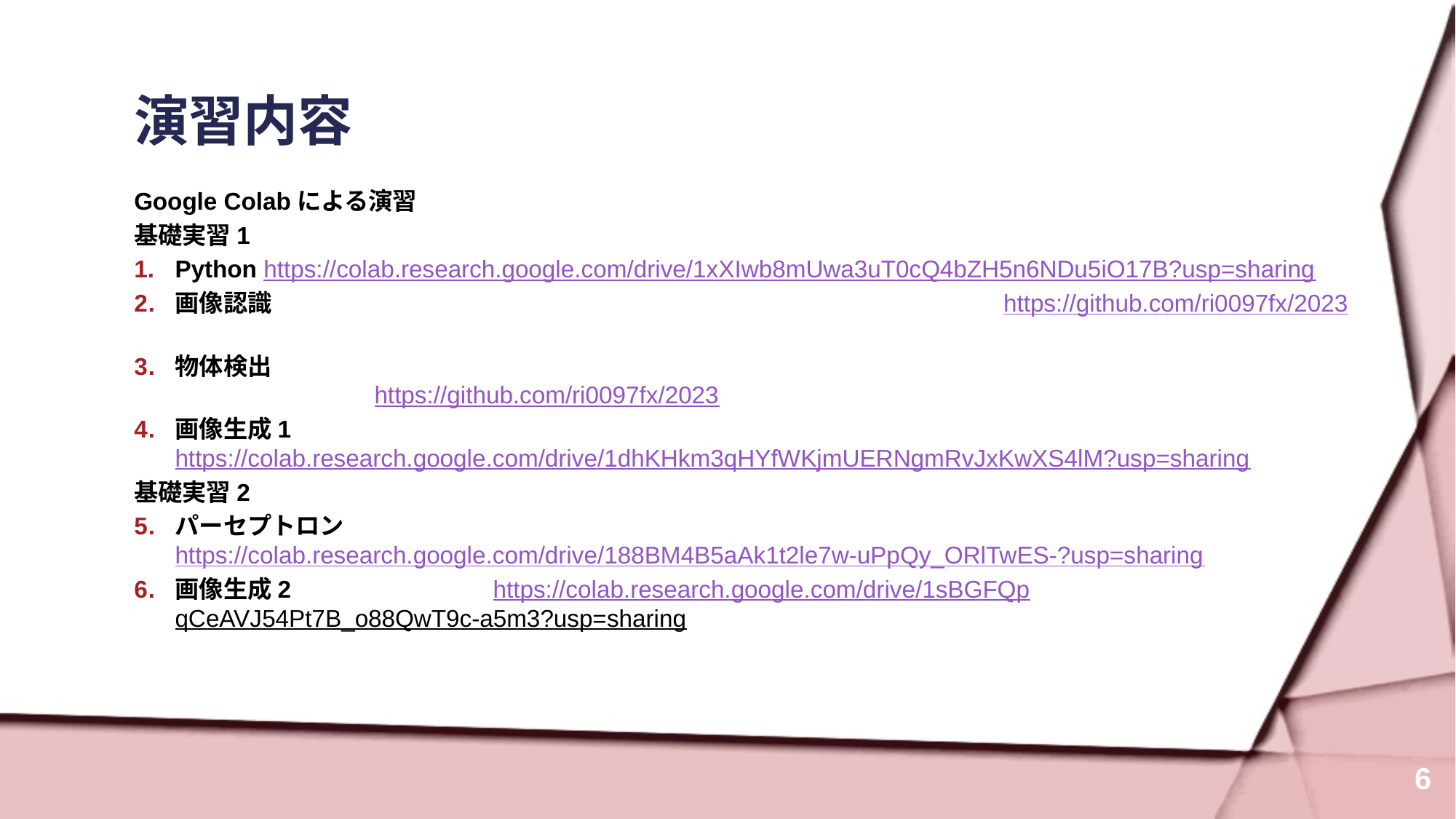

# 演習内容
Google Colabによる演習
基礎実習1
Python https://colab.research.google.com/drive/1xXIwb8mUwa3uT0cQ4bZH5n6NDu5iO17B?usp=sharing
画像認識　　　　　　　　　　　　　　　　　　　　　　　　　　　　　　https://github.com/ri0097fx/2023
物体検出　　　　　　　　　　　　　　　　　　　　　　　　　　　　　　　　　　　　　　　　　　　　　　　　　　　　　https://github.com/ri0097fx/2023
画像生成1  https://colab.research.google.com/drive/1dhKHkm3qHYfWKjmUERNgmRvJxKwXS4lM?usp=sharing
基礎実習2
パーセプトロン                                   https://colab.research.google.com/drive/188BM4B5aAk1t2le7w-uPpQy_ORlTwES-?usp=sharing
画像生成2                              https://colab.research.google.com/drive/1sBGFQpqCeAVJ54Pt7B_o88QwT9c-a5m3?usp=sharing
6